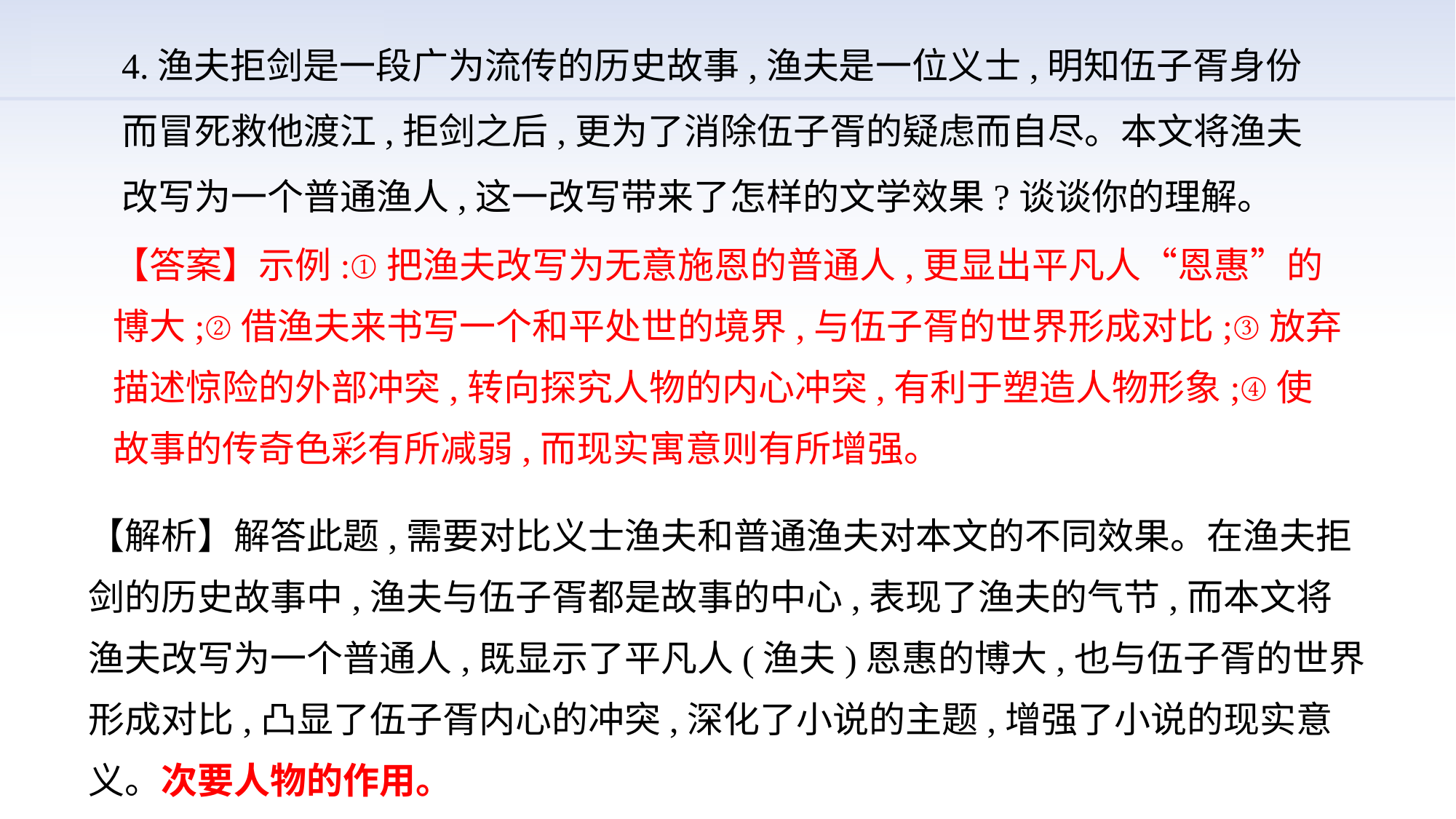

4.渔夫拒剑是一段广为流传的历史故事,渔夫是一位义士,明知伍子胥身份而冒死救他渡江,拒剑之后,更为了消除伍子胥的疑虑而自尽。本文将渔夫改写为一个普通渔人,这一改写带来了怎样的文学效果?谈谈你的理解。
【答案】示例:①把渔夫改写为无意施恩的普通人,更显出平凡人“恩惠”的博大;②借渔夫来书写一个和平处世的境界,与伍子胥的世界形成对比;③放弃描述惊险的外部冲突,转向探究人物的内心冲突,有利于塑造人物形象;④使故事的传奇色彩有所减弱,而现实寓意则有所增强。
【解析】解答此题,需要对比义士渔夫和普通渔夫对本文的不同效果。在渔夫拒剑的历史故事中,渔夫与伍子胥都是故事的中心,表现了渔夫的气节,而本文将渔夫改写为一个普通人,既显示了平凡人(渔夫)恩惠的博大,也与伍子胥的世界形成对比,凸显了伍子胥内心的冲突,深化了小说的主题,增强了小说的现实意义。次要人物的作用。